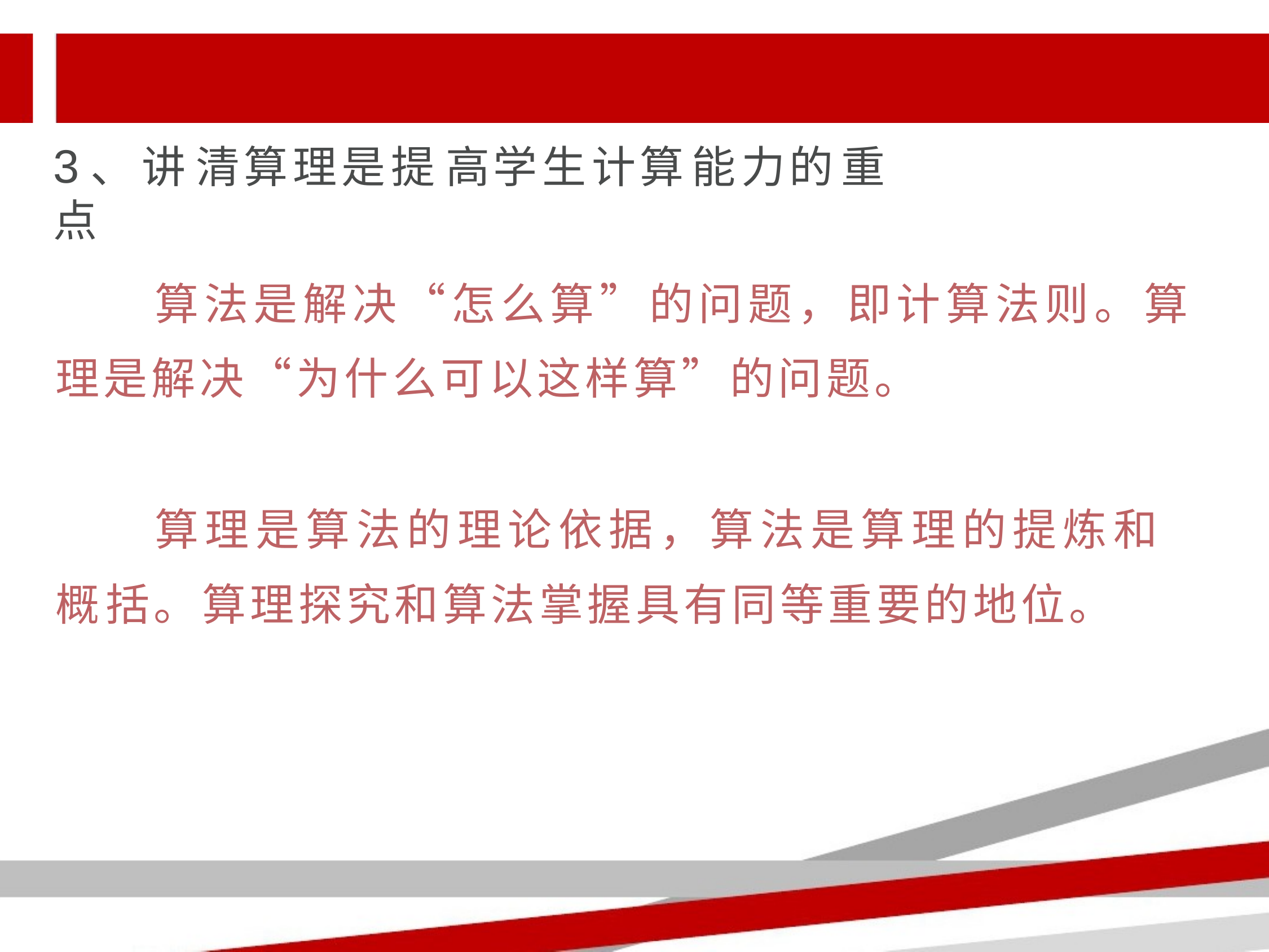

# 3、讲 清算理是提高学生计算能力的重点
算法是解决“怎么算”的问题，即计算法则。算 理是解决“为什么可以这样算”的问题。

算理是算法的理论依据，算法是算理的提炼和概括。算理探究和算法掌握具有同等重要的地位。